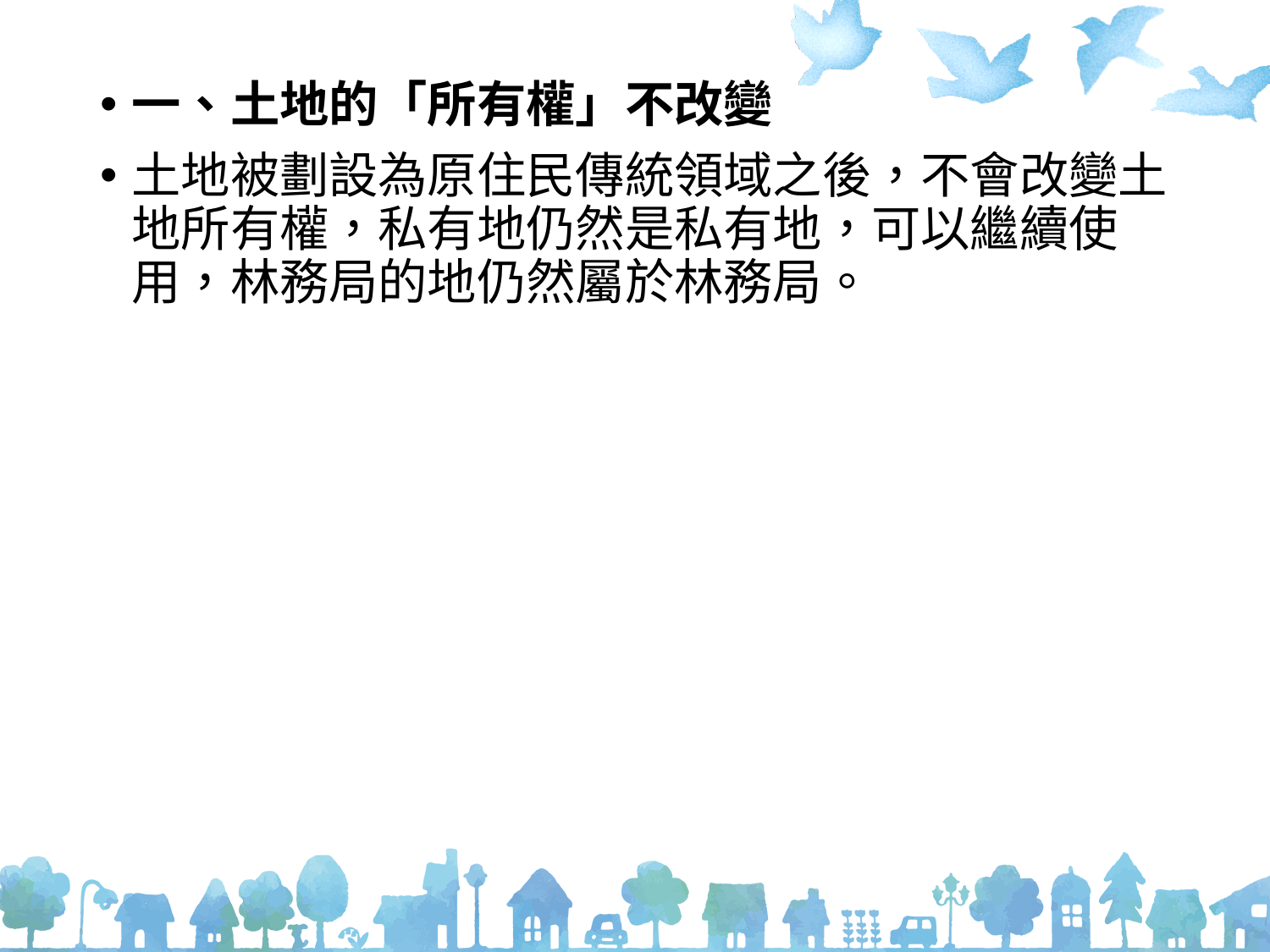

#
一、土地的「所有權」不改變
土地被劃設為原住民傳統領域之後，不會改變土地所有權，私有地仍然是私有地，可以繼續使用，林務局的地仍然屬於林務局。